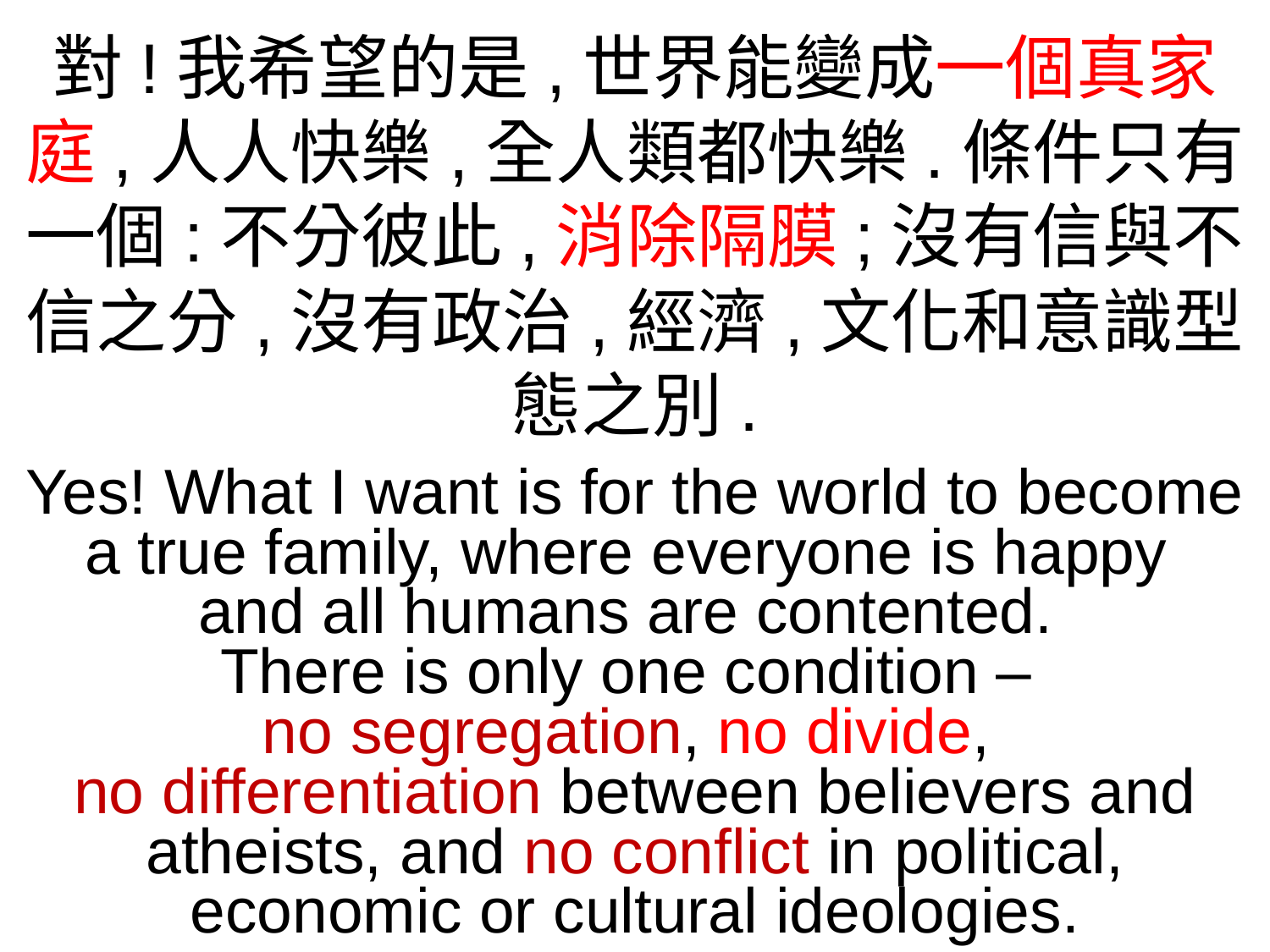

對!我希望的是,世界能變成一個真家庭,人人快樂,全人類都快樂.條件只有一個:不分彼此,消除隔膜;沒有信與不信之分,沒有政治,經濟,文化和意識型態之別.
Yes! What I want is for the world to become a true family, where everyone is happy
and all humans are contented.
There is only one condition –
no segregation, no divide,
no differentiation between believers and atheists, and no conflict in political, economic or cultural ideologies.